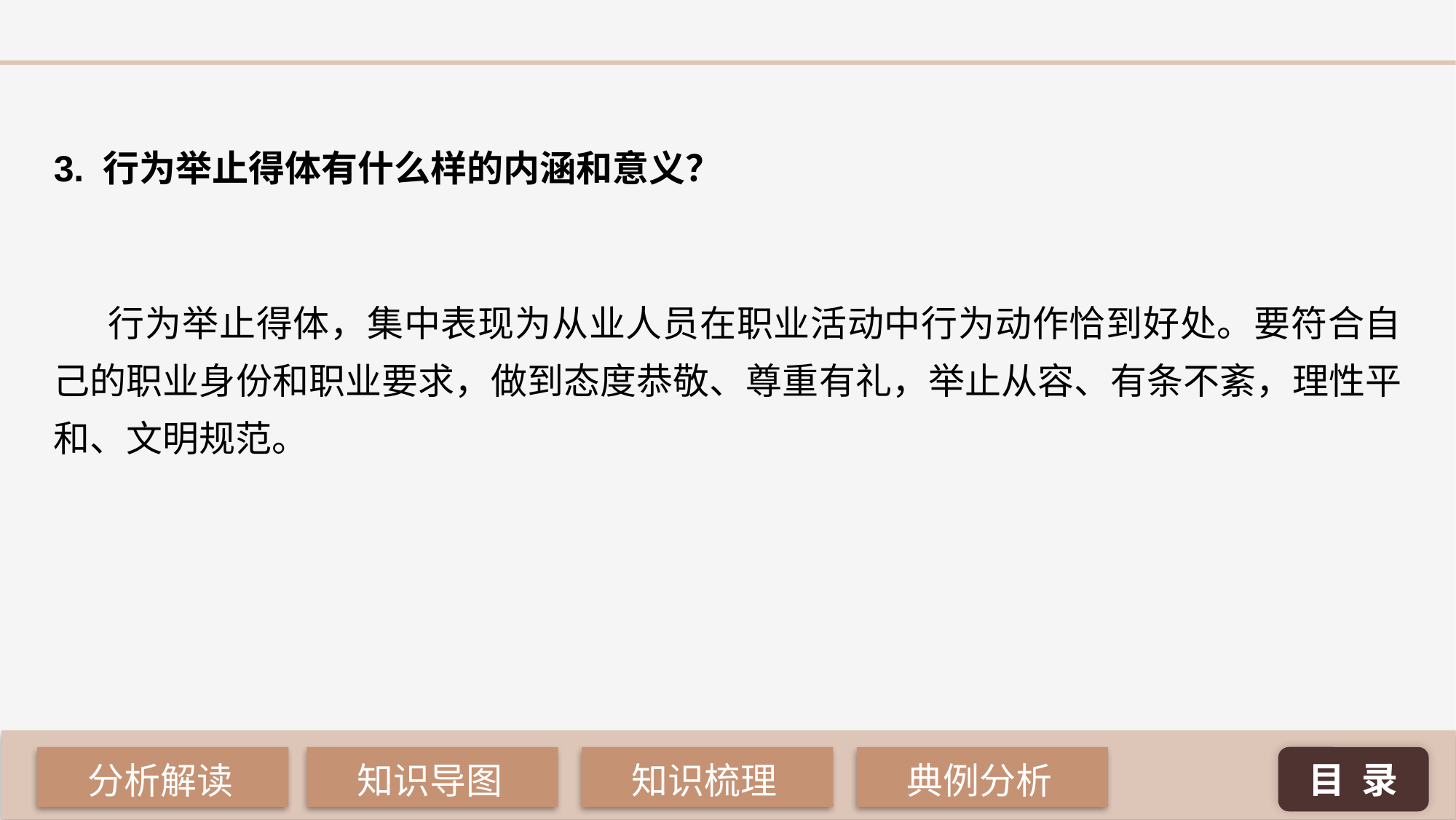

3. 行为举止得体有什么样的内涵和意义？
行为举止得体，集中表现为从业人员在职业活动中行为动作恰到好处。要符合自己的职业身份和职业要求，做到态度恭敬、尊重有礼，举止从容、有条不紊，理性平和、文明规范。